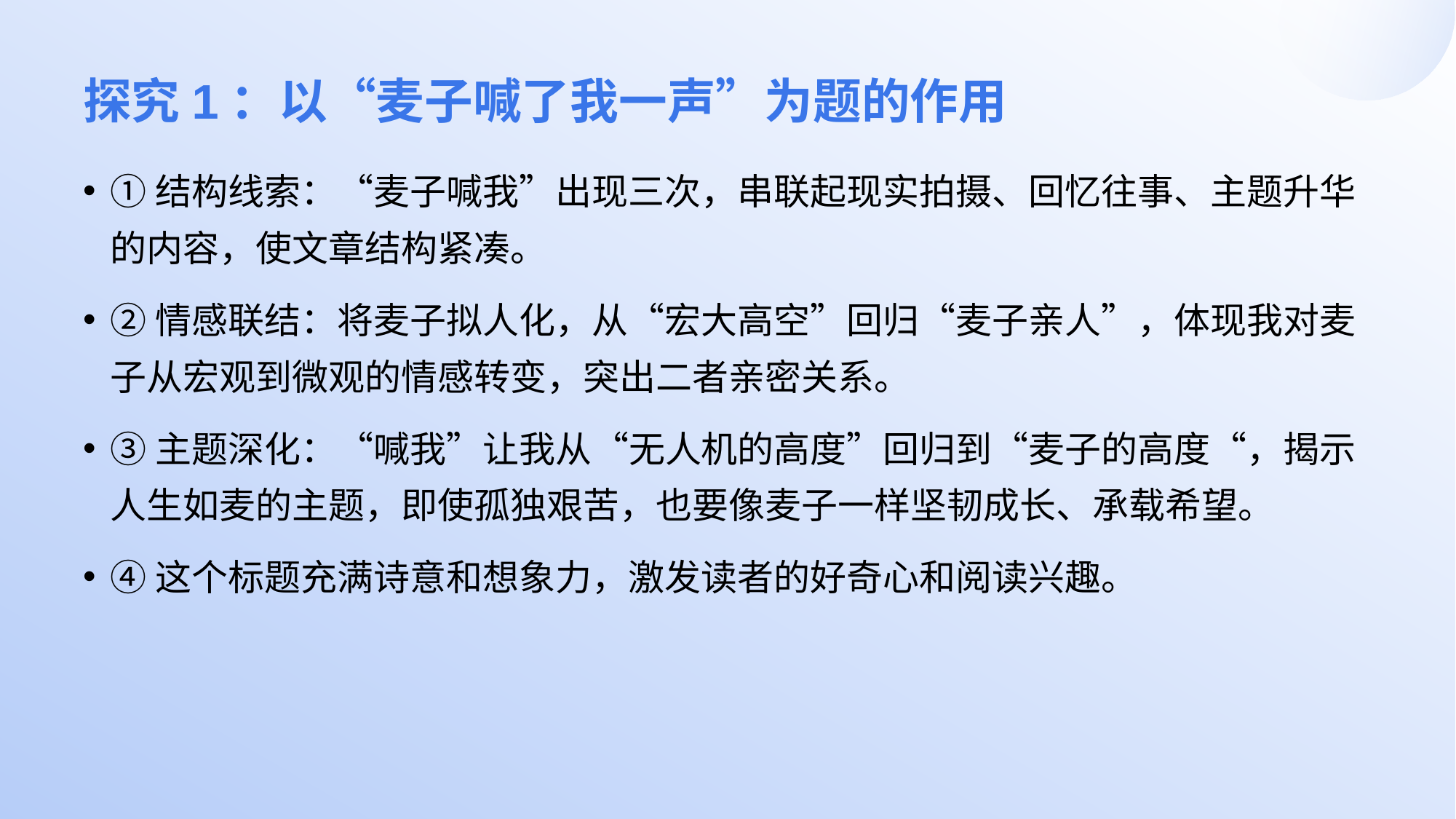

# 探究1：以“麦子喊了我一声”为题的作用
①结构线索：“麦子喊我”出现三次，串联起现实拍摄、回忆往事、主题升华的内容，使文章结构紧凑。
②情感联结：将麦子拟人化，从“宏大高空”回归“麦子亲人”，体现我对麦子从宏观到微观的情感转变，突出二者亲密关系。
③主题深化：“喊我”让我从“无人机的高度”回归到“麦子的高度“，揭示人生如麦的主题，即使孤独艰苦，也要像麦子一样坚韧成长、承载希望。
④这个标题充满诗意和想象力，激发读者的好奇心和阅读兴趣。